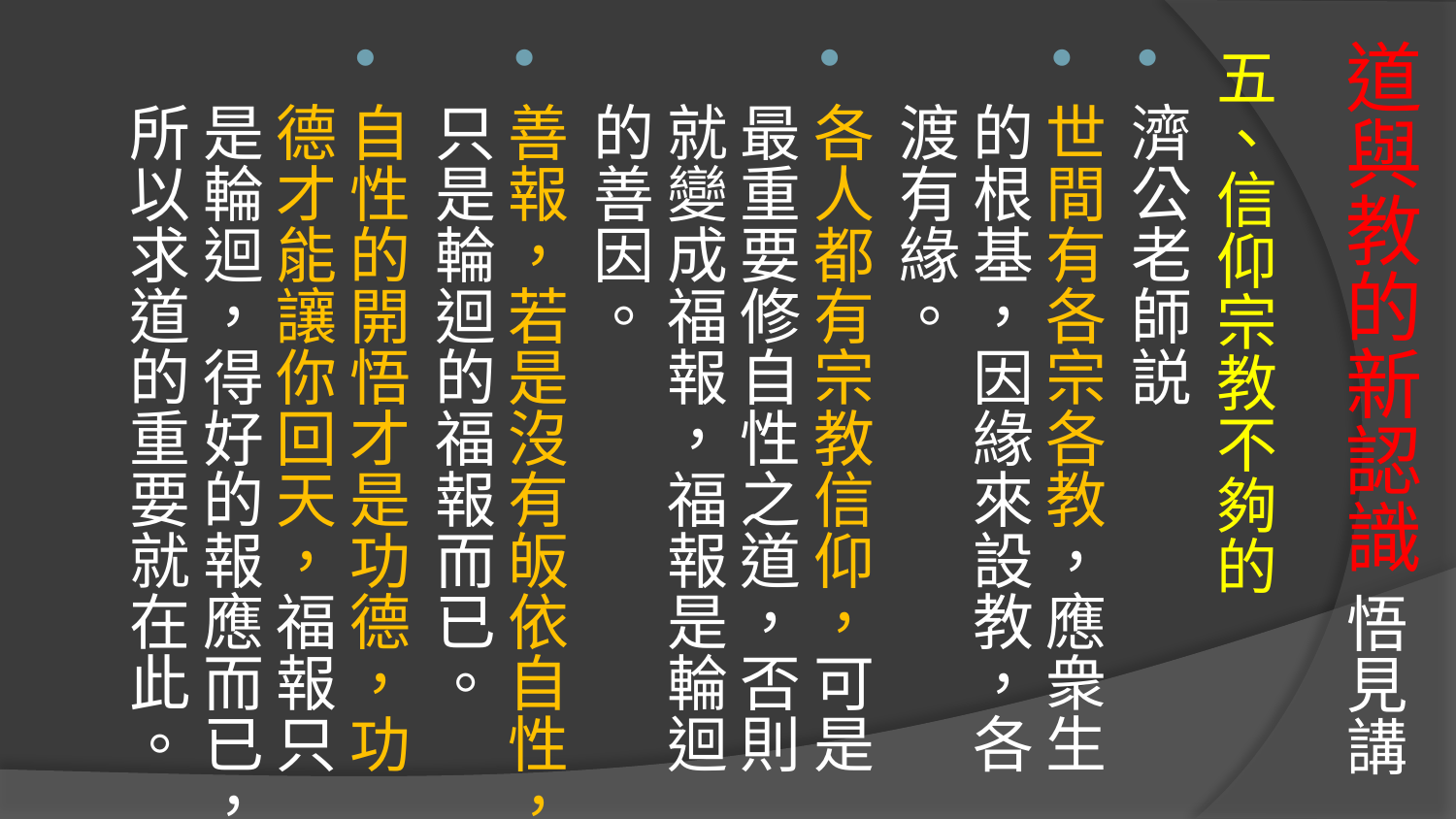

# 道與教的新認識 悟見講
五、信仰宗教不夠的
濟公老師説
世間有各宗各教，應衆生的根基，因緣來設教，各渡有緣。
各人都有宗教信仰，可是最重要修自性之道，否則就變成福報，福報是輪迴的善因。
善報，若是沒有皈依自性，只是輪迴的福報而已。
自性的開悟才是功德，功德才能讓你回天，福報只是輪迴，得好的報應而已，所以求道的重要就在此。